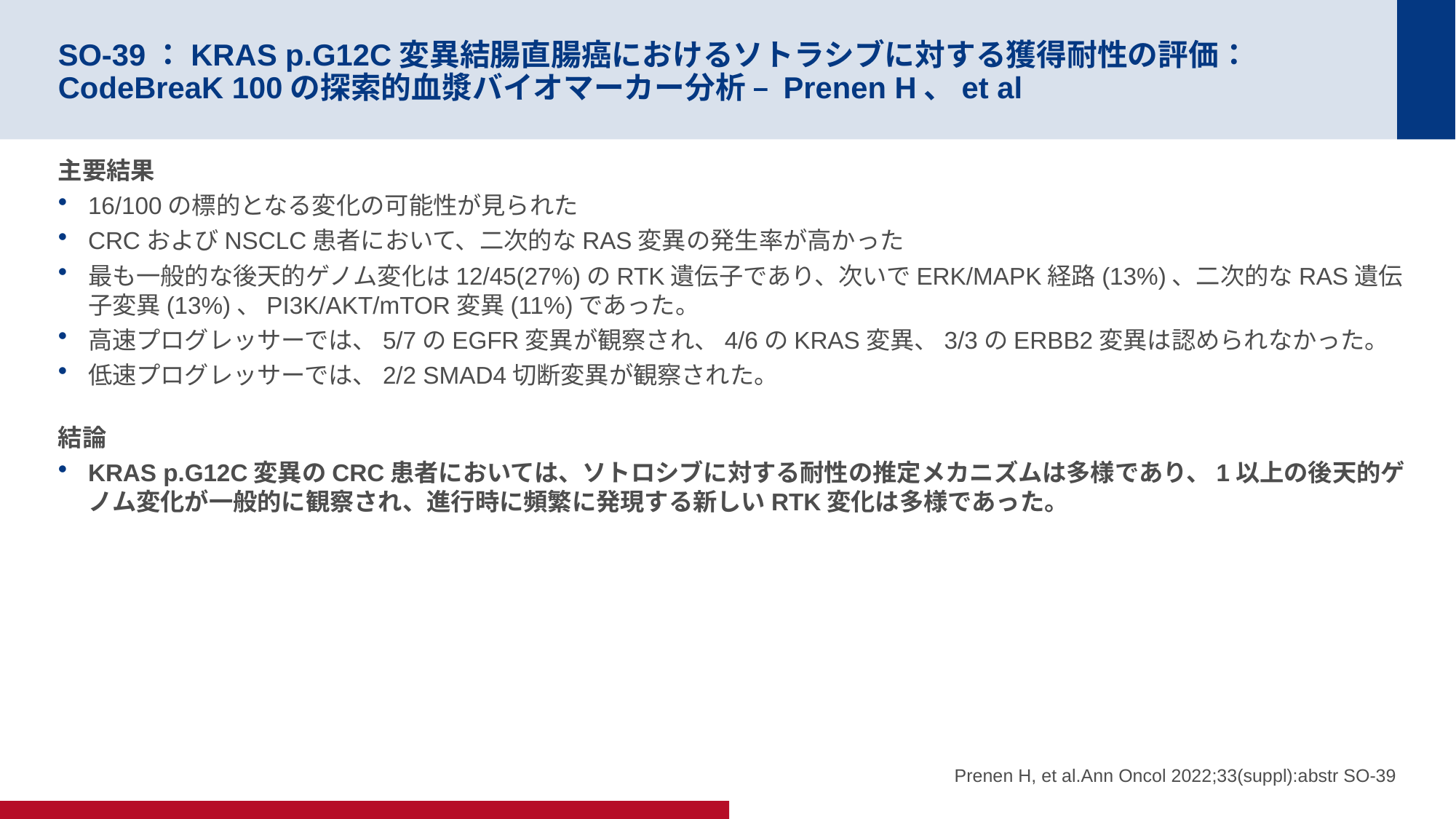

# SO-39：KRAS p.G12C変異結腸直腸癌におけるソトラシブに対する獲得耐性の評価：CodeBreaK 100の探索的血漿バイオマーカー分析 – Prenen H、et al
主要結果
16/100の標的となる変化の可能性が見られた
CRCおよびNSCLC患者において、二次的なRAS変異の発生率が高かった
最も一般的な後天的ゲノム変化は12/45(27%)のRTK遺伝子であり、次いでERK/MAPK経路(13%)、二次的なRAS遺伝子変異(13%)、PI3K/AKT/mTOR変異(11%)であった。
高速プログレッサーでは、5/7のEGFR変異が観察され、4/6のKRAS変異、3/3のERBB2変異は認められなかった。
低速プログレッサーでは、2/2 SMAD4切断変異が観察された。
結論
KRAS p.G12C変異のCRC患者においては、ソトロシブに対する耐性の推定メカニズムは多様であり、1以上の後天的ゲノム変化が一般的に観察され、進行時に頻繁に発現する新しいRTK変化は多様であった。
Prenen H, et al.Ann Oncol 2022;33(suppl):abstr SO-39